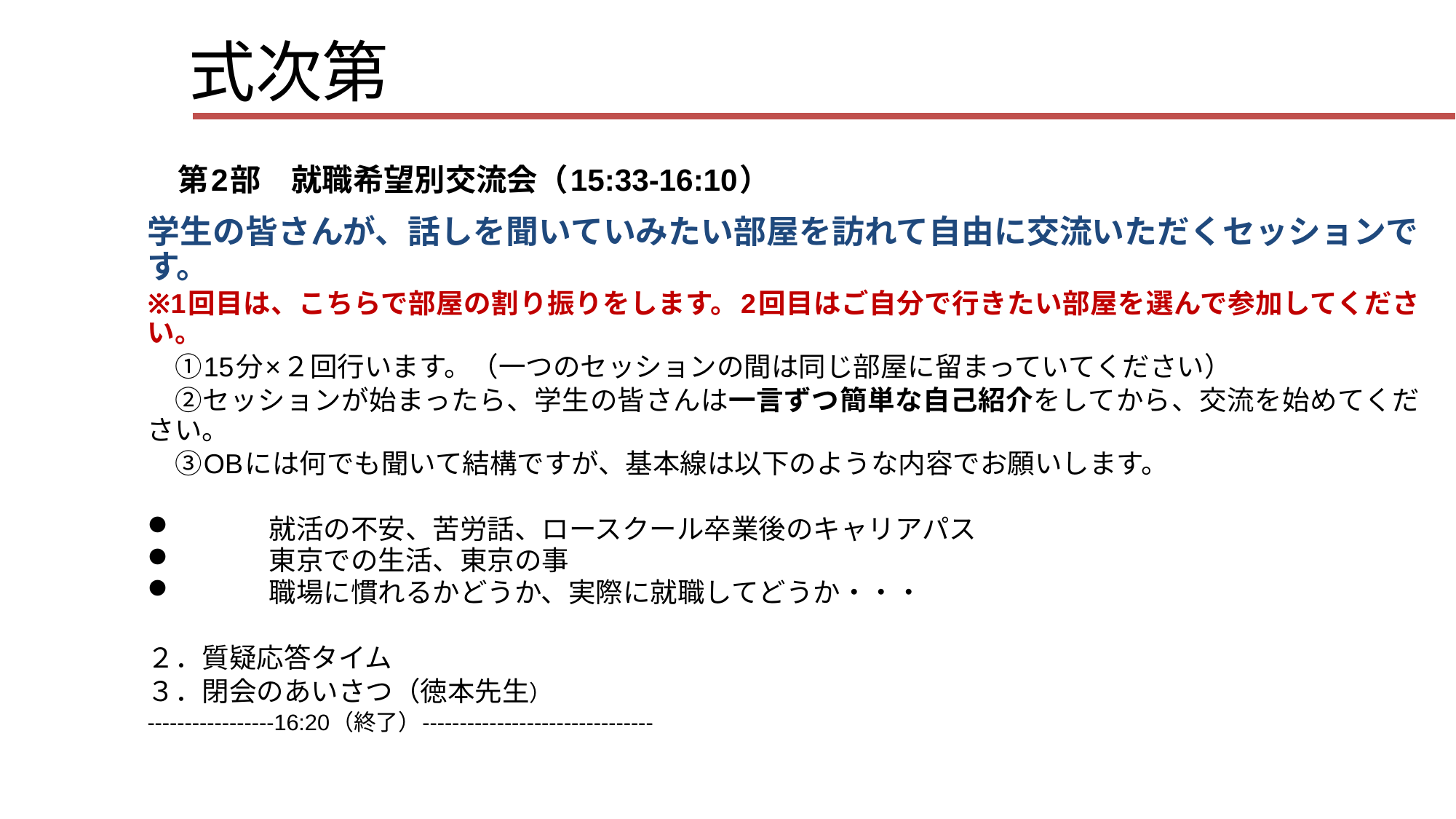

# 式次第
　第2部　就職希望別交流会（15:33-16:10）

学生の皆さんが、話しを聞いていみたい部屋を訪れて自由に交流いただくセッションです。
※1回目は、こちらで部屋の割り振りをします。2回目はご自分で行きたい部屋を選んで参加してください。
　①15分×２回行います。（一つのセッションの間は同じ部屋に留まっていてください）
　②セッションが始まったら、学生の皆さんは一言ずつ簡単な自己紹介をしてから、交流を始めてください。
　③OBには何でも聞いて結構ですが、基本線は以下のような内容でお願いします。

就活の不安、苦労話、ロースクール卒業後のキャリアパス
東京での生活、東京の事
職場に慣れるかどうか、実際に就職してどうか・・・

２．質疑応答タイム
３．閉会のあいさつ（徳本先生）
-----------------16:20（終了）-------------------------------